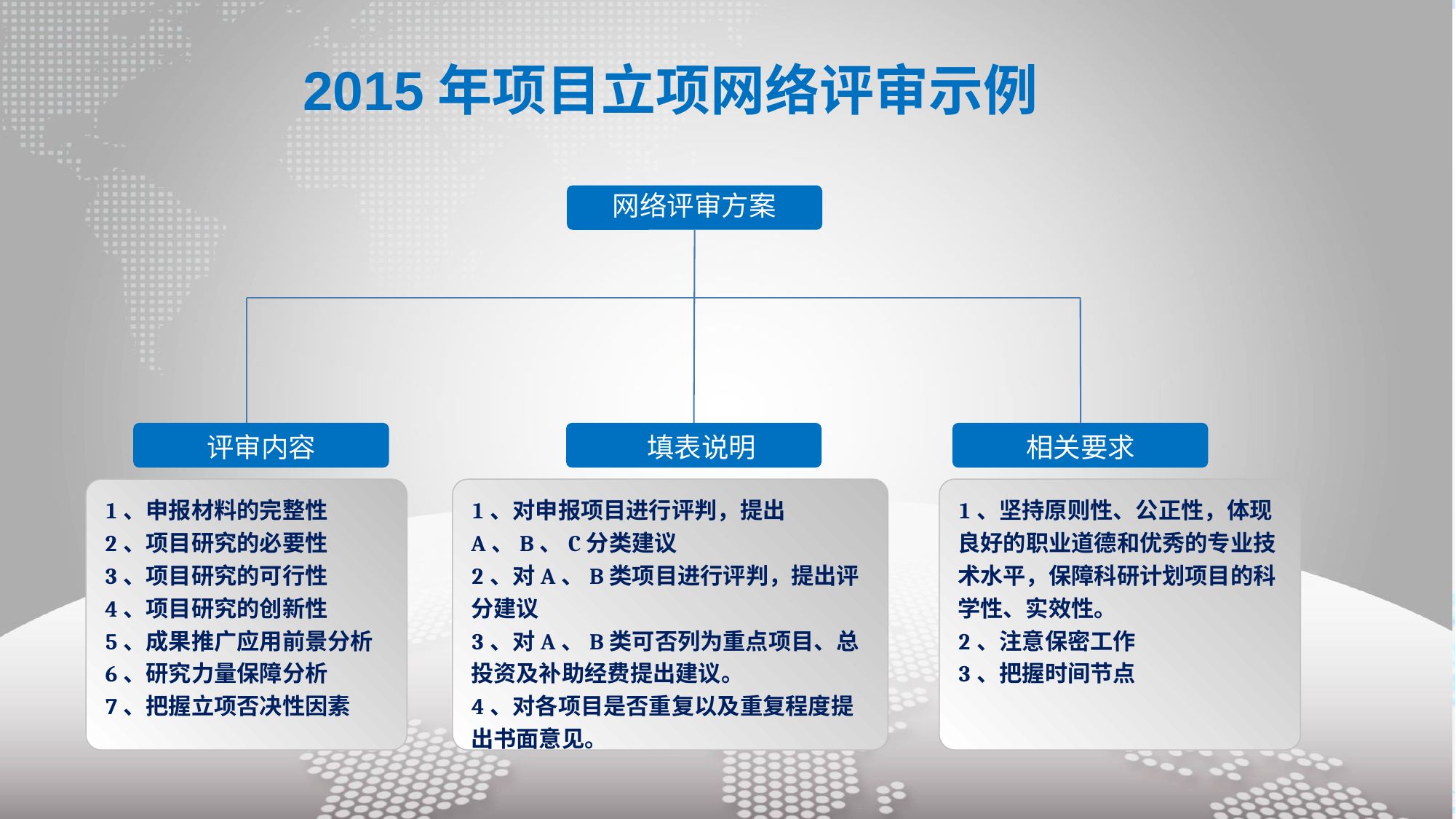

2015年项目立项网络评审示例
网络评审方案

评审内容
填表说明
相关要求
1、申报材料的完整性
2、项目研究的必要性
3、项目研究的可行性
4、项目研究的创新性
5、成果推广应用前景分析
6、研究力量保障分析
7、把握立项否决性因素
1、对申报项目进行评判，提出A、B、C分类建议
2、对A、B类项目进行评判，提出评分建议
3、对A、B类可否列为重点项目、总投资及补助经费提出建议。
4、对各项目是否重复以及重复程度提出书面意见。
1、坚持原则性、公正性，体现良好的职业道德和优秀的专业技术水平，保障科研计划项目的科学性、实效性。
2、注意保密工作
3、把握时间节点